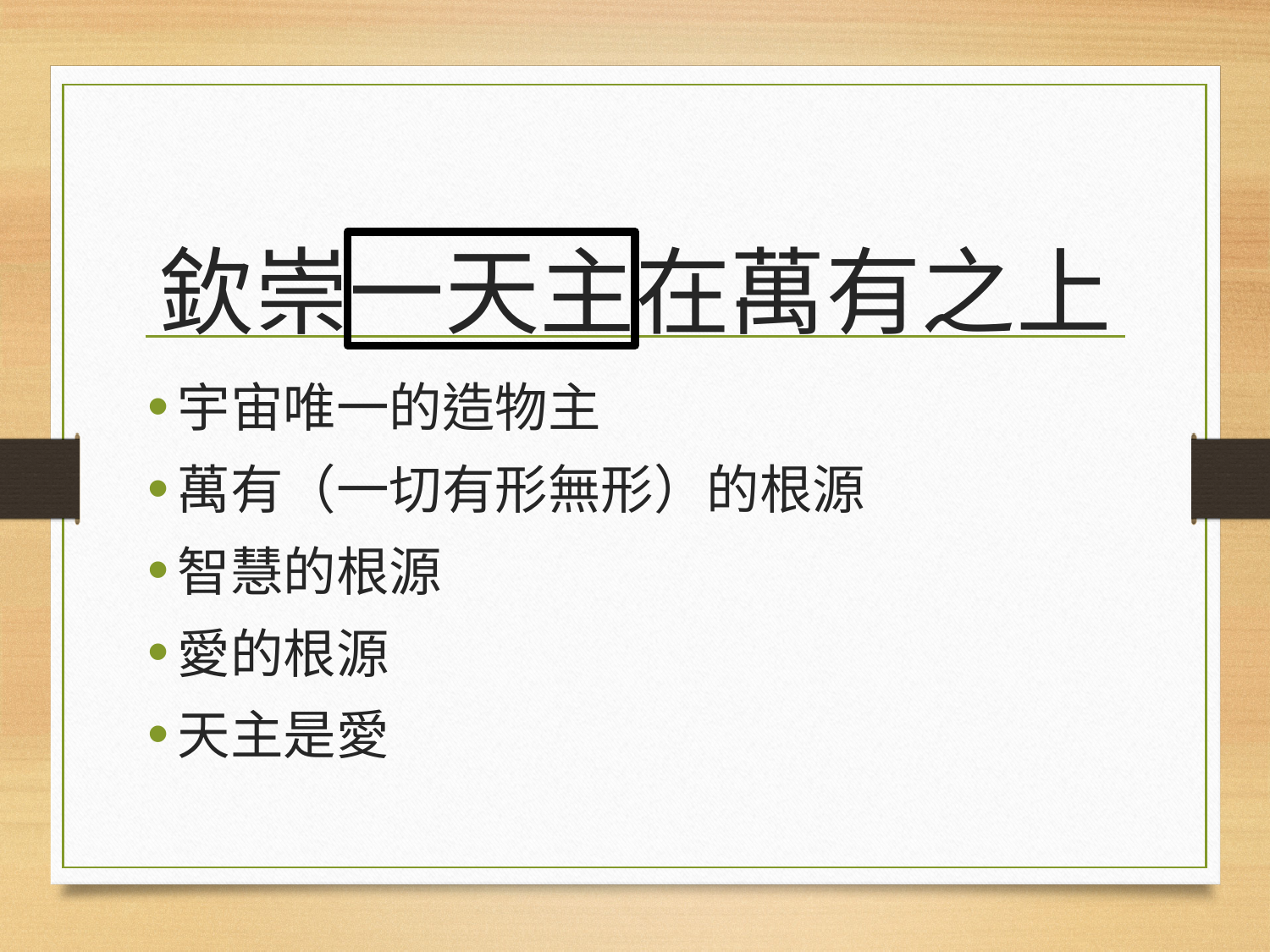

# 欽崇一天主在萬有之上

宇宙唯一的造物主
萬有（一切有形無形）的根源
智慧的根源
愛的根源
天主是愛